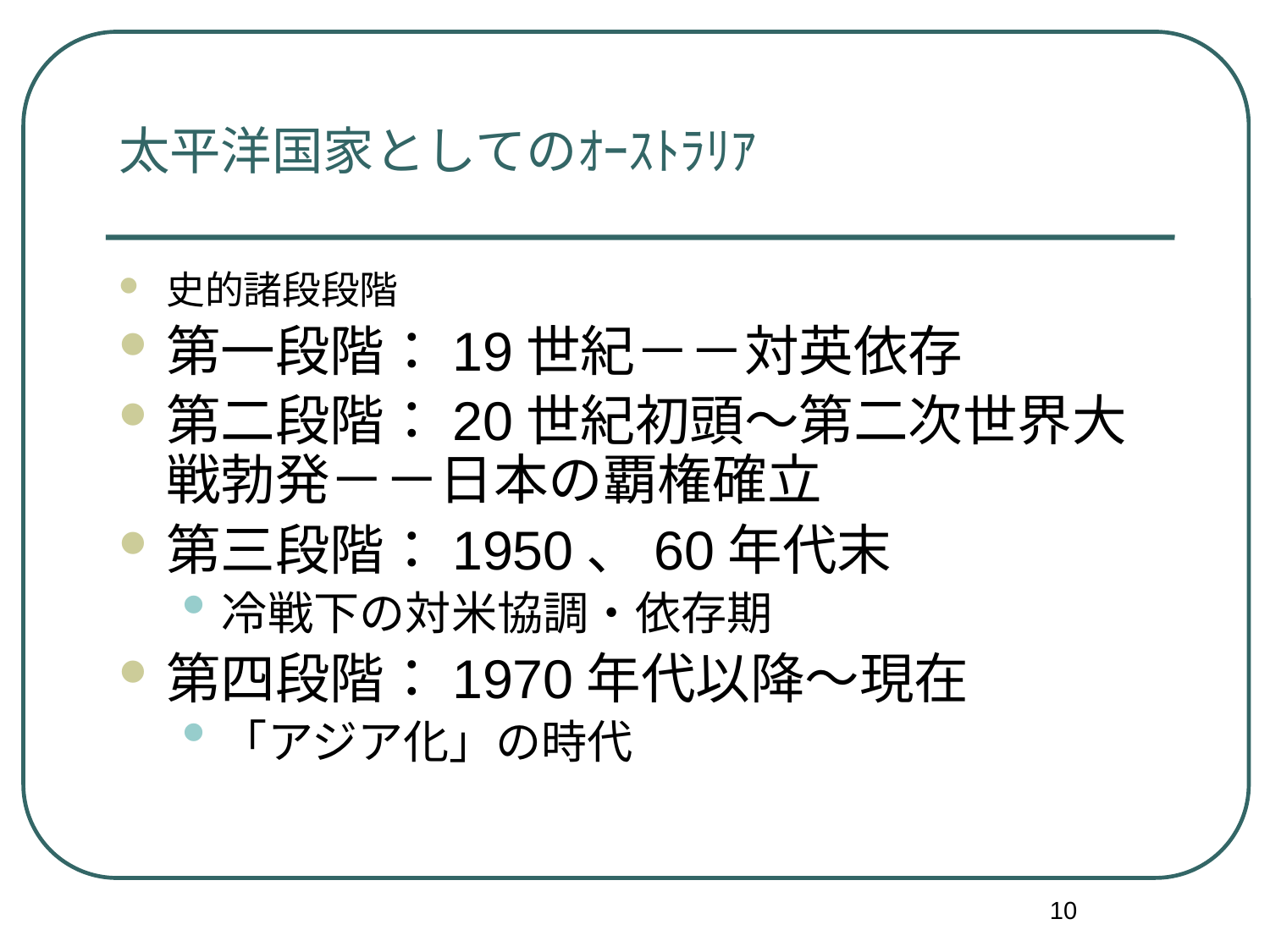

# 太平洋国家としてのｵｰｽﾄﾗﾘｱ
史的諸段段階
第一段階：19世紀－－対英依存
第二段階：20世紀初頭～第二次世界大戦勃発－－日本の覇権確立
第三段階：1950、60年代末
冷戦下の対米協調・依存期
第四段階：1970年代以降～現在
「アジア化」の時代
10